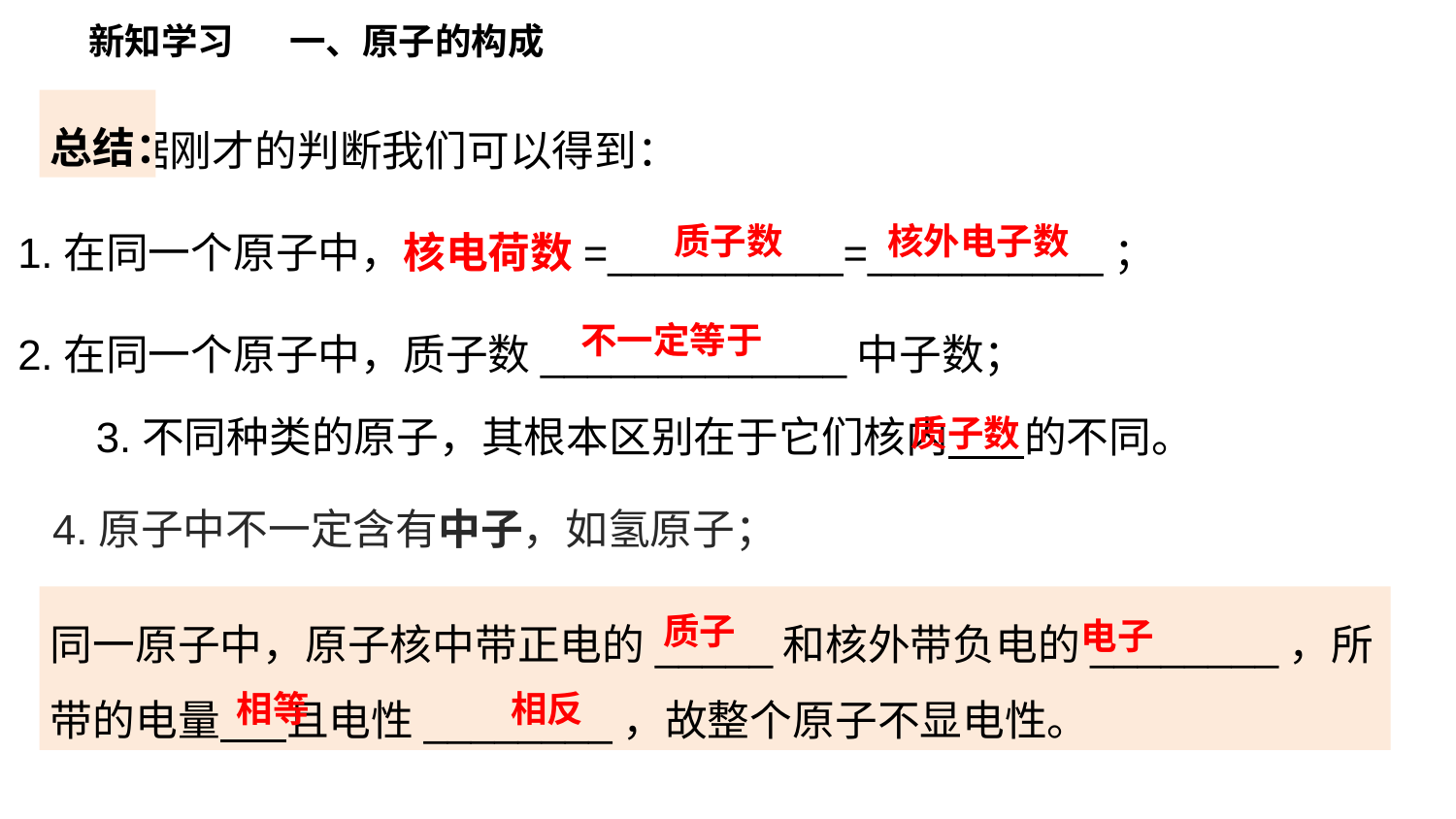

新知学习
一、原子的构成
      根据刚才的判断我们可以得到：
1.在同一个原子中，核电荷数=__________=__________；
2.在同一个原子中，质子数_____________中子数；
总结：
质子数
核外电子数
不一定等于
3.不同种类的原子，其根本区别在于它们核内        的不同。
质子数
4.原子中不一定含有中子，如氢原子；
同一原子中，原子核中带正电的_____和核外带负电的________，所带的电量       且电性________，故整个原子不显电性。
质子
电子
相反
相等